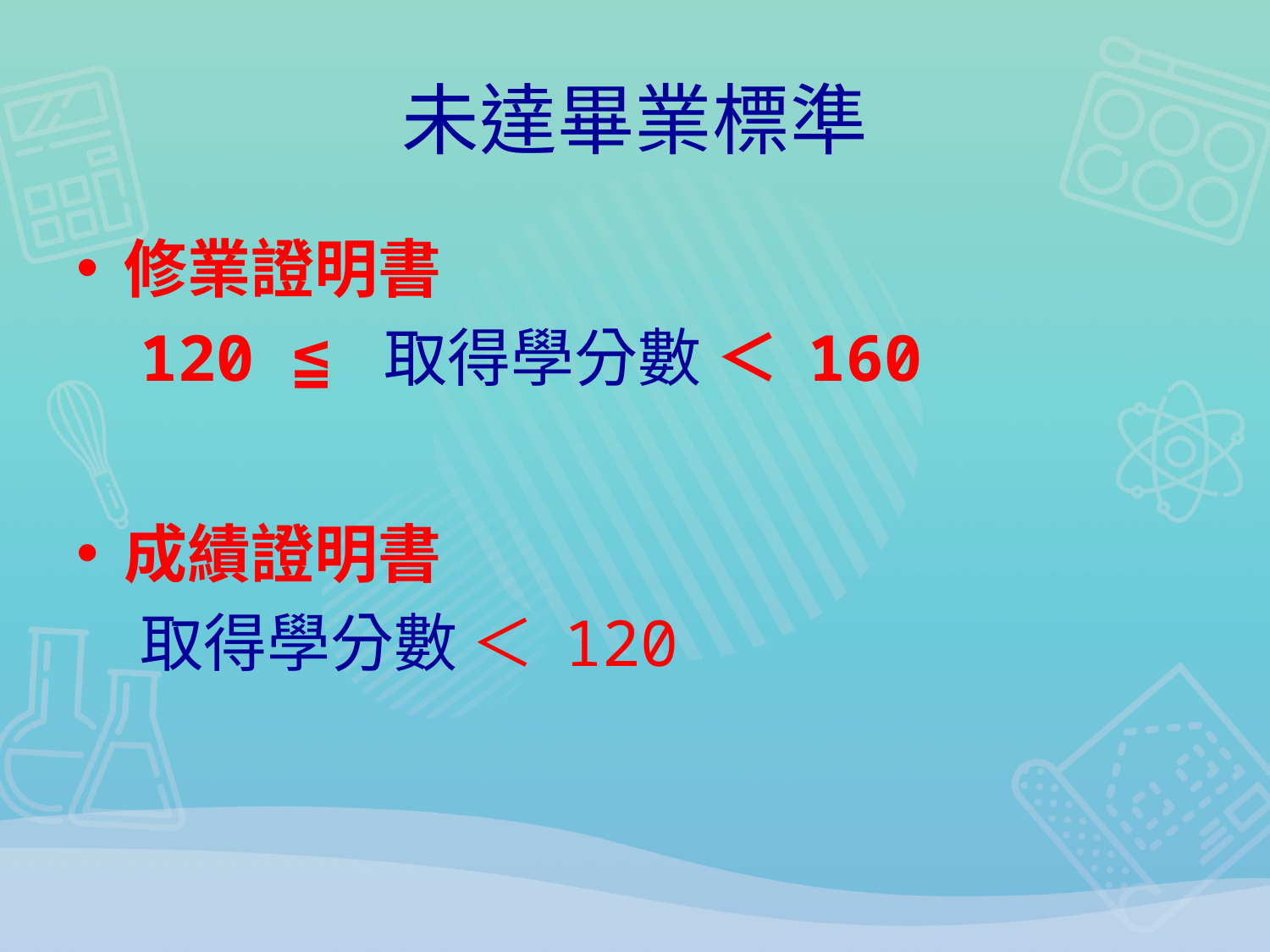

# 未達畢業標準
修業證明書
120 ≦ 取得學分數 ＜ 160

成績證明書
取得學分數 ＜ 120